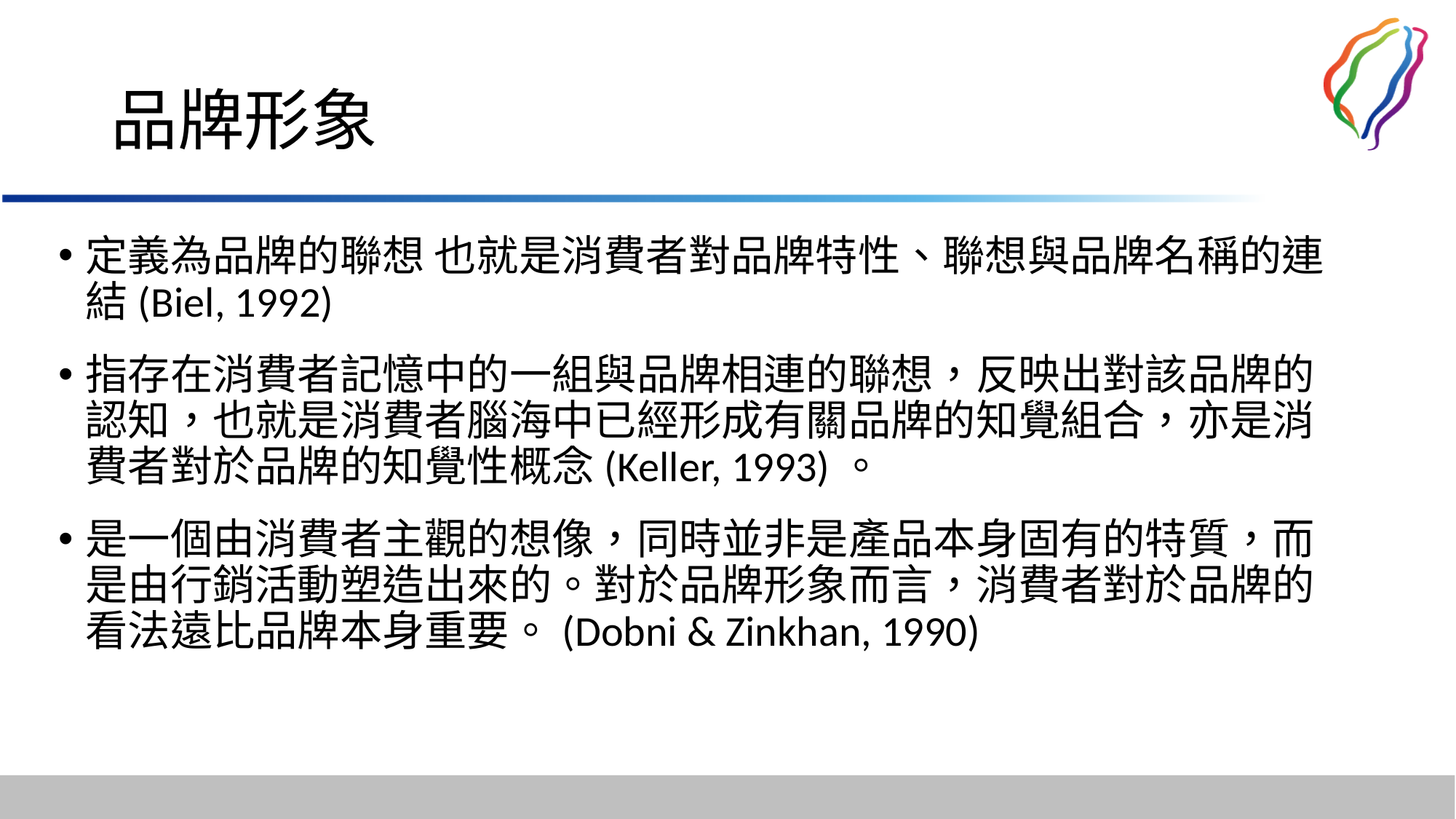

# 品牌形象
定義為品牌的聯想 也就是消費者對品牌特性、聯想與品牌名稱的連結(Biel, 1992)
指存在消費者記憶中的一組與品牌相連的聯想，反映出對該品牌的認知，也就是消費者腦海中已經形成有關品牌的知覺組合，亦是消費者對於品牌的知覺性概念(Keller, 1993)。
是一個由消費者主觀的想像，同時並非是產品本身固有的特質，而是由行銷活動塑造出來的。對於品牌形象而言，消費者對於品牌的看法遠比品牌本身重要。(Dobni & Zinkhan, 1990)